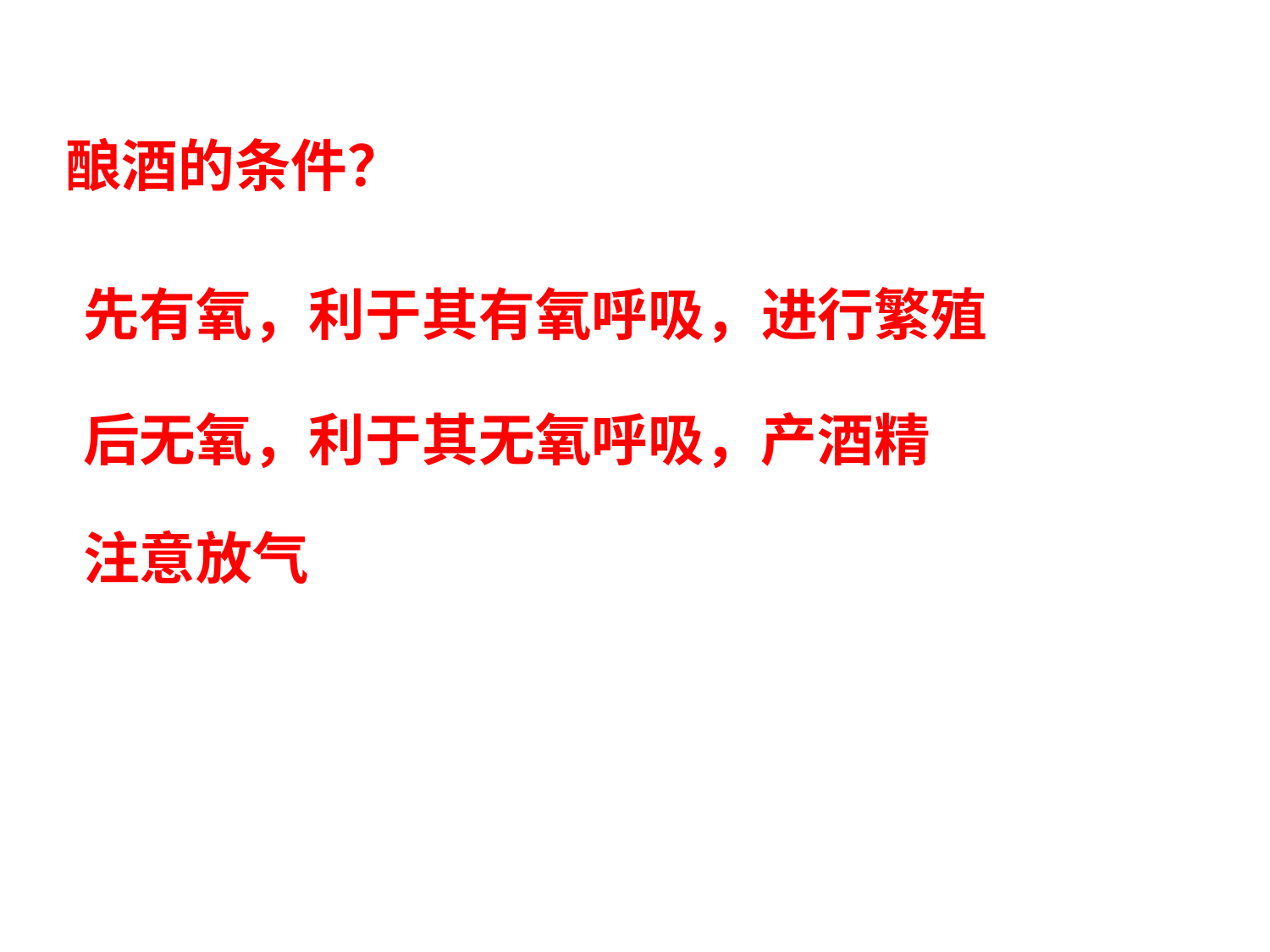

酿酒的条件？
先有氧，利于其有氧呼吸，进行繁殖
后无氧，利于其无氧呼吸，产酒精
注意放气